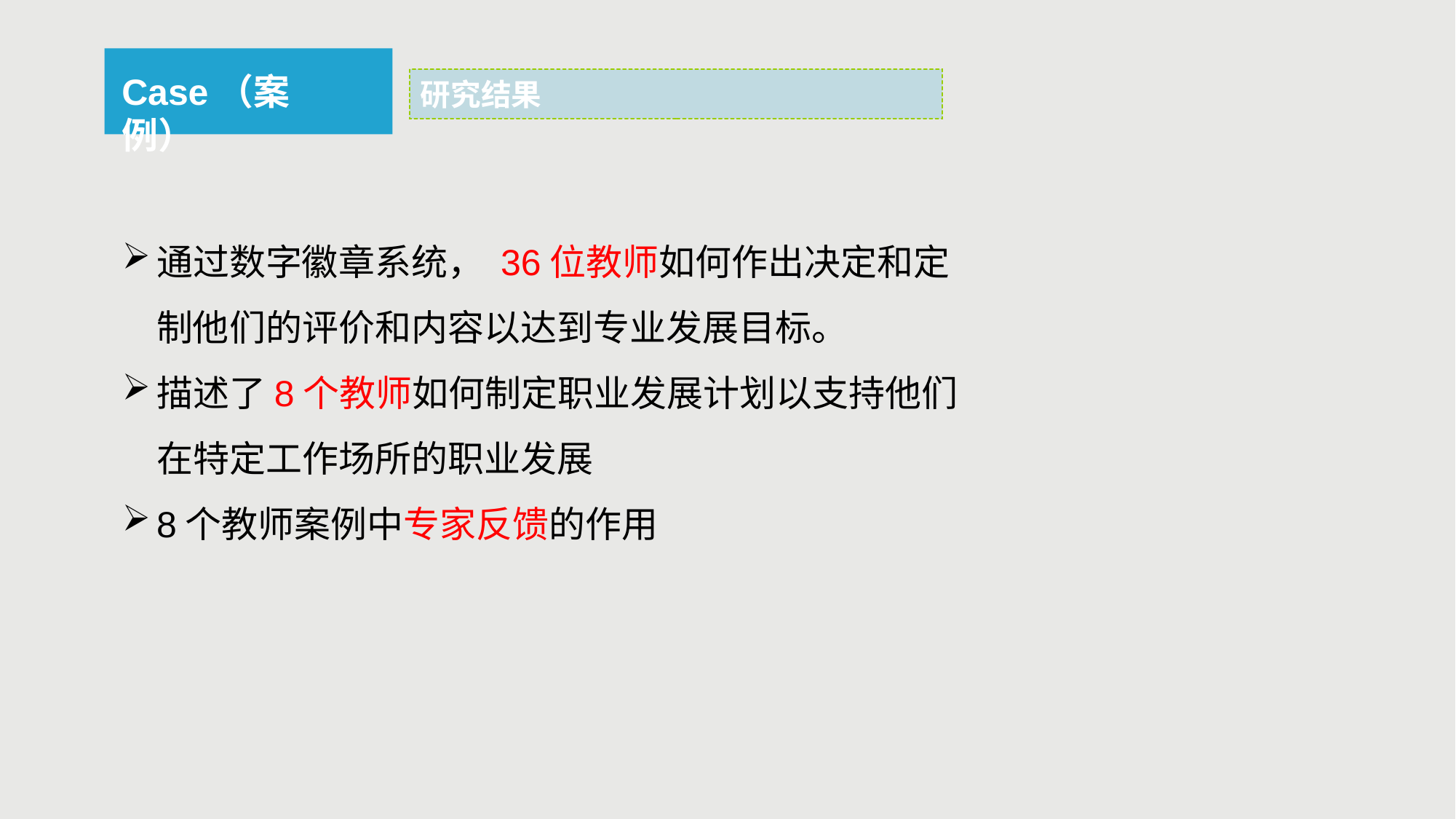

Case（案例）
研究结果
通过数字徽章系统， 36位教师如何作出决定和定制他们的评价和内容以达到专业发展目标。
描述了8个教师如何制定职业发展计划以支持他们在特定工作场所的职业发展
8个教师案例中专家反馈的作用